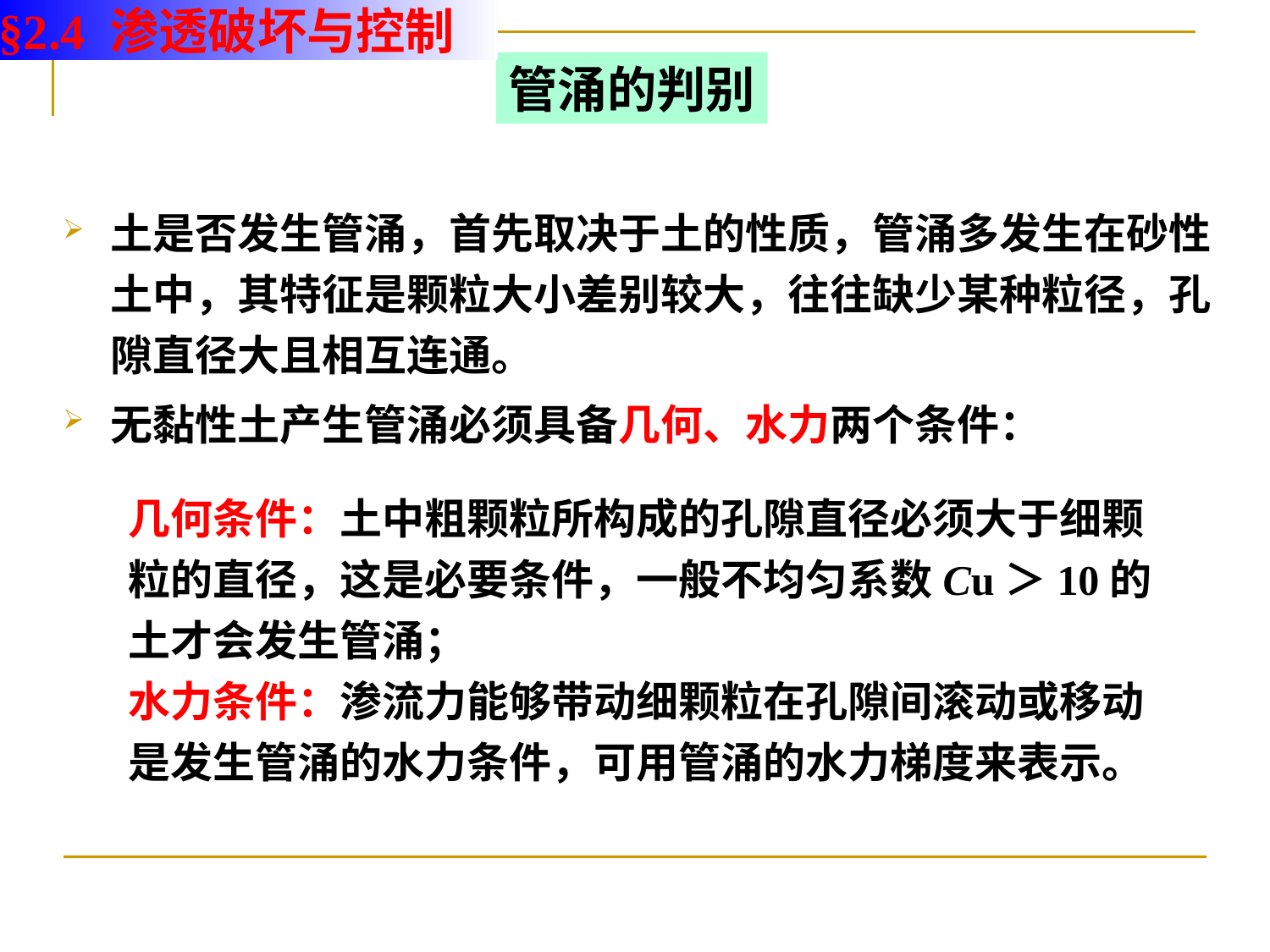

§2.4 渗透破坏与控制
管涌的判别
土是否发生管涌，首先取决于土的性质，管涌多发生在砂性土中，其特征是颗粒大小差别较大，往往缺少某种粒径，孔隙直径大且相互连通。
无黏性土产生管涌必须具备几何、水力两个条件：
几何条件：土中粗颗粒所构成的孔隙直径必须大于细颗粒的直径，这是必要条件，一般不均匀系数Cu＞10的土才会发生管涌；
水力条件：渗流力能够带动细颗粒在孔隙间滚动或移动是发生管涌的水力条件，可用管涌的水力梯度来表示。